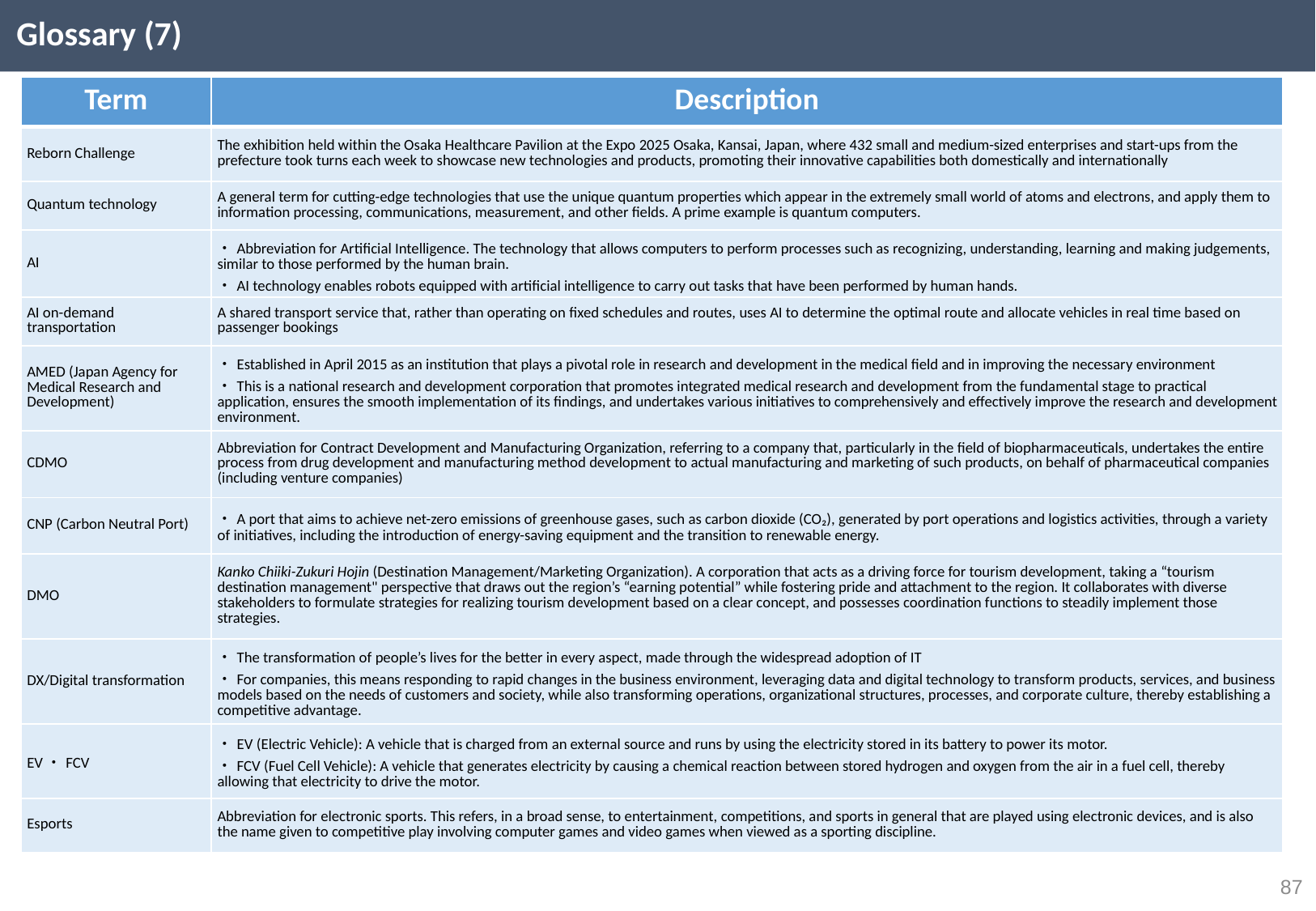

Glossary (7)
| Term | Description |
| --- | --- |
| Reborn Challenge | The exhibition held within the Osaka Healthcare Pavilion at the Expo 2025 Osaka, Kansai, Japan, where 432 small and medium-sized enterprises and start-ups from the prefecture took turns each week to showcase new technologies and products, promoting their innovative capabilities both domestically and internationally |
| Quantum technology | A general term for cutting-edge technologies that use the unique quantum properties which appear in the extremely small world of atoms and electrons, and apply them to information processing, communications, measurement, and other fields. A prime example is quantum computers. |
| AI | ・Abbreviation for Artificial Intelligence. The technology that allows computers to perform processes such as recognizing, understanding, learning and making judgements, similar to those performed by the human brain. ・AI technology enables robots equipped with artificial intelligence to carry out tasks that have been performed by human hands. |
| AI on-demand transportation | A shared transport service that, rather than operating on fixed schedules and routes, uses AI to determine the optimal route and allocate vehicles in real time based on passenger bookings |
| AMED (Japan Agency for Medical Research and Development) | ・Established in April 2015 as an institution that plays a pivotal role in research and development in the medical field and in improving the necessary environment ・This is a national research and development corporation that promotes integrated medical research and development from the fundamental stage to practical application, ensures the smooth implementation of its findings, and undertakes various initiatives to comprehensively and effectively improve the research and development environment. |
| CDMO | Abbreviation for Contract Development and Manufacturing Organization, referring to a company that, particularly in the field of biopharmaceuticals, undertakes the entire process from drug development and manufacturing method development to actual manufacturing and marketing of such products, on behalf of pharmaceutical companies (including venture companies) |
| CNP (Carbon Neutral Port) | ・A port that aims to achieve net-zero emissions of greenhouse gases, such as carbon dioxide (CO₂), generated by port operations and logistics activities, through a variety of initiatives, including the introduction of energy-saving equipment and the transition to renewable energy. |
| DMO | Kanko Chiiki-Zukuri Hojin (Destination Management/Marketing Organization). A corporation that acts as a driving force for tourism development, taking a “tourism destination management" perspective that draws out the region’s “earning potential” while fostering pride and attachment to the region. It collaborates with diverse stakeholders to formulate strategies for realizing tourism development based on a clear concept, and possesses coordination functions to steadily implement those strategies. |
| DX/Digital transformation | ・The transformation of people’s lives for the better in every aspect, made through the widespread adoption of IT ・For companies, this means responding to rapid changes in the business environment, leveraging data and digital technology to transform products, services, and business models based on the needs of customers and society, while also transforming operations, organizational structures, processes, and corporate culture, thereby establishing a competitive advantage. |
| EV・FCV | ・EV (Electric Vehicle): A vehicle that is charged from an external source and runs by using the electricity stored in its battery to power its motor. ・FCV (Fuel Cell Vehicle): A vehicle that generates electricity by causing a chemical reaction between stored hydrogen and oxygen from the air in a fuel cell, thereby allowing that electricity to drive the motor. |
| Esports | Abbreviation for electronic sports. This refers, in a broad sense, to entertainment, competitions, and sports in general that are played using electronic devices, and is also the name given to competitive play involving computer games and video games when viewed as a sporting discipline. |
87